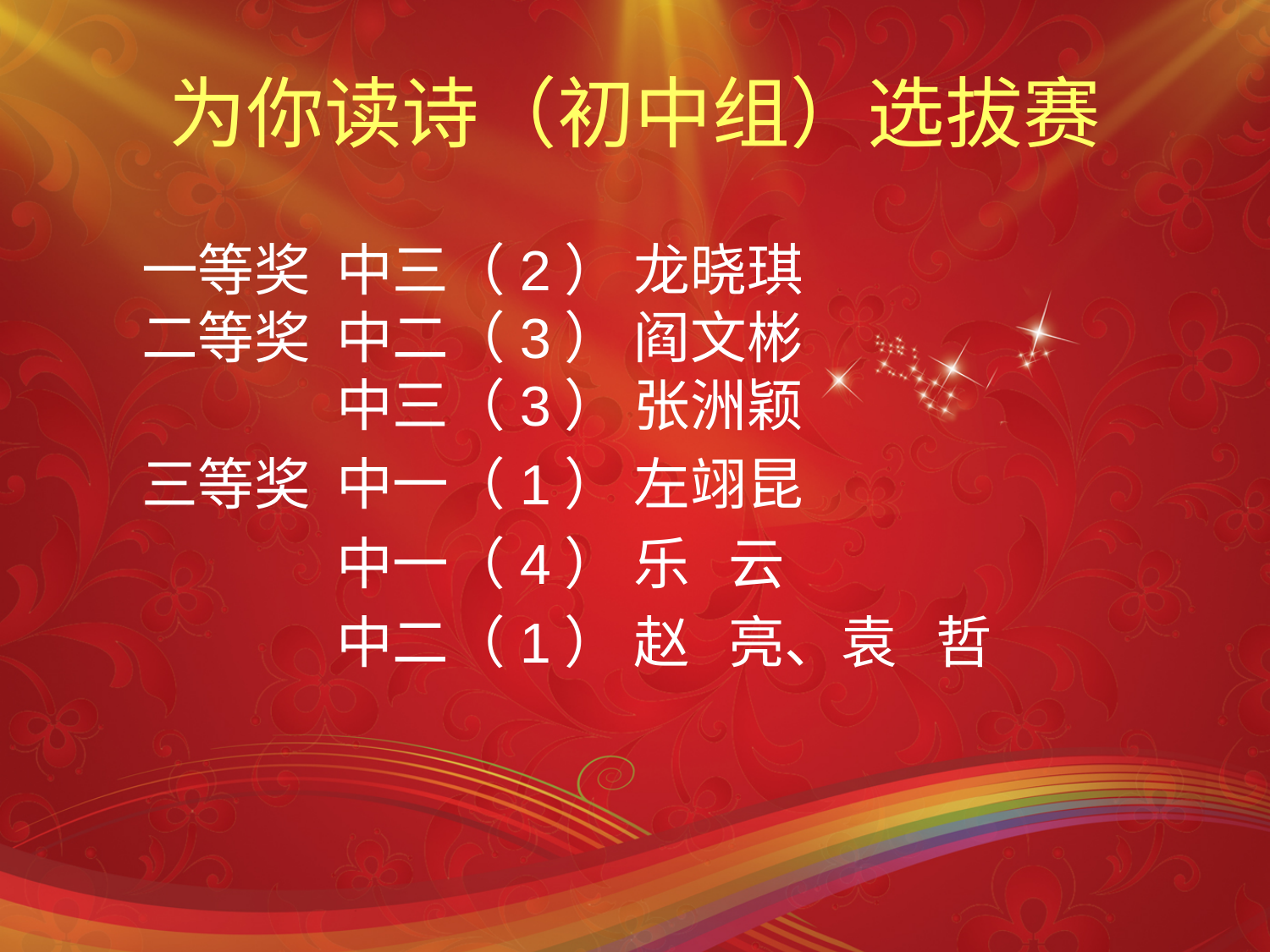

# 为你读诗（初中组）选拔赛
一等奖  中三（2） 龙晓琪
二等奖  中二（3） 阎文彬
　　　  中三（3） 张洲颖
三等奖  中一（1） 左翊昆
　　　  中一（4） 乐   云
　　　  中二（1） 赵   亮、袁   哲